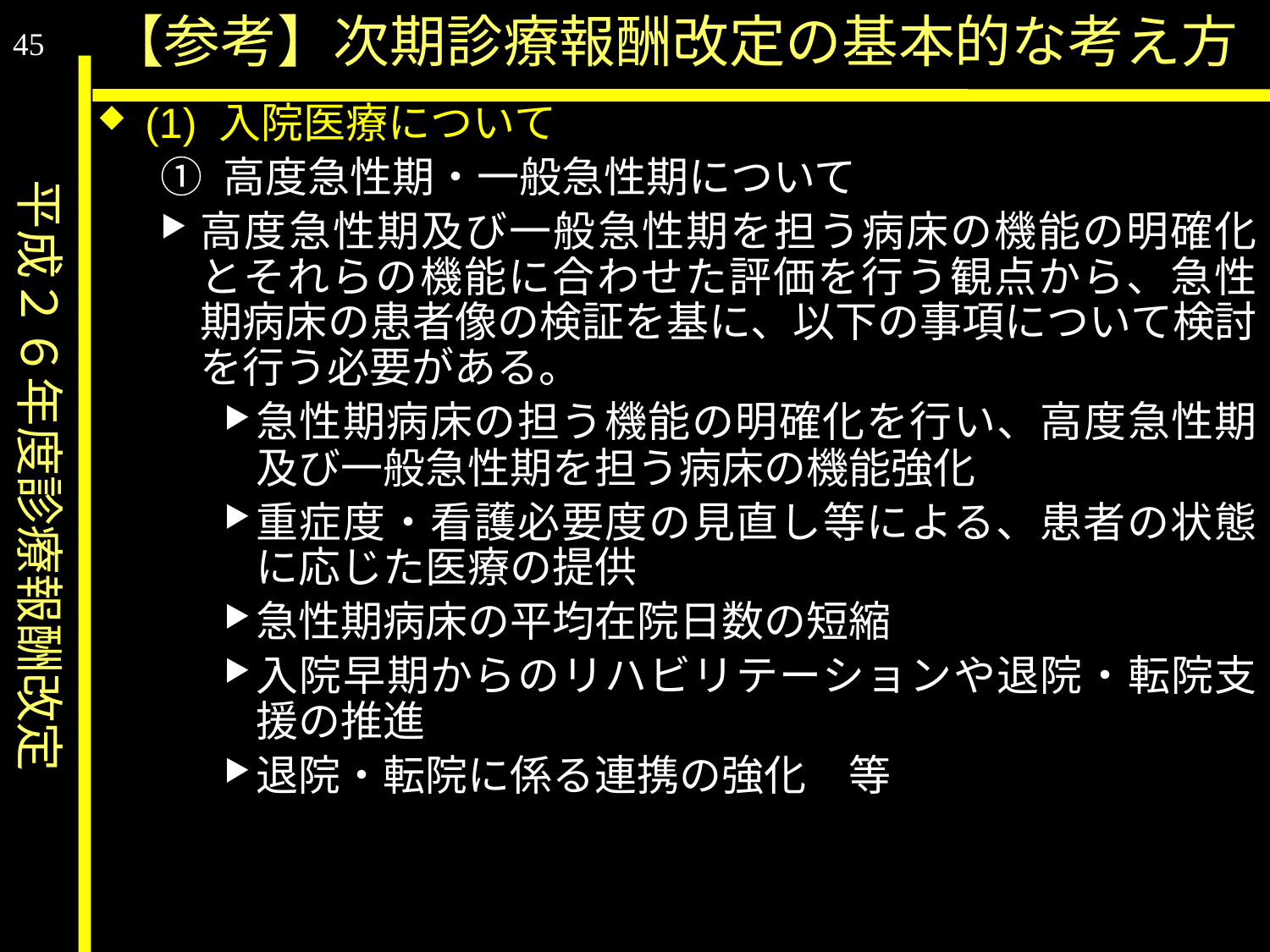

平成２６年度診療報酬改定
【参考】次期診療報酬改定の基本的な考え方
45

(1) 入院医療について
① 高度急性期・一般急性期について
高度急性期及び一般急性期を担う病床の機能の明確化とそれらの機能に合わせた評価を行う観点から、急性期病床の患者像の検証を基に、以下の事項について検討を行う必要がある。
急性期病床の担う機能の明確化を行い、高度急性期及び一般急性期を担う病床の機能強化
重症度・看護必要度の見直し等による、患者の状態に応じた医療の提供
急性期病床の平均在院日数の短縮
入院早期からのリハビリテーションや退院・転院支援の推進
退院・転院に係る連携の強化　等